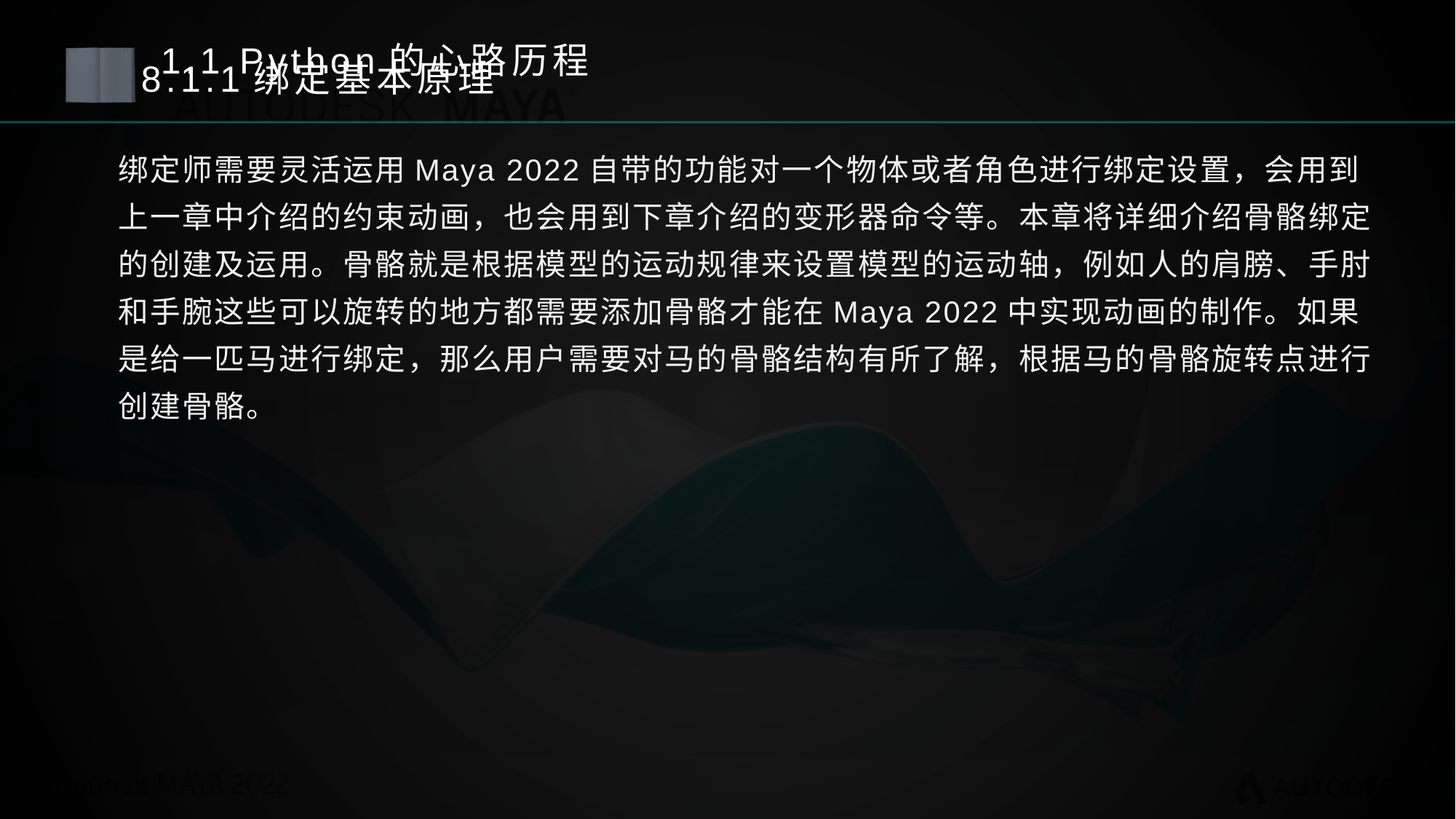

1.1 Python的心路历程
8.1.1绑定基本原理
绑定师需要灵活运用Maya 2022自带的功能对一个物体或者角色进行绑定设置，会用到上一章中介绍的约束动画，也会用到下章介绍的变形器命令等。本章将详细介绍骨骼绑定的创建及运用。骨骼就是根据模型的运动规律来设置模型的运动轴，例如人的肩膀、手肘和手腕这些可以旋转的地方都需要添加骨骼才能在Maya 2022中实现动画的制作。如果是给一匹马进行绑定，那么用户需要对马的骨骼结构有所了解，根据马的骨骼旋转点进行创建骨骼。